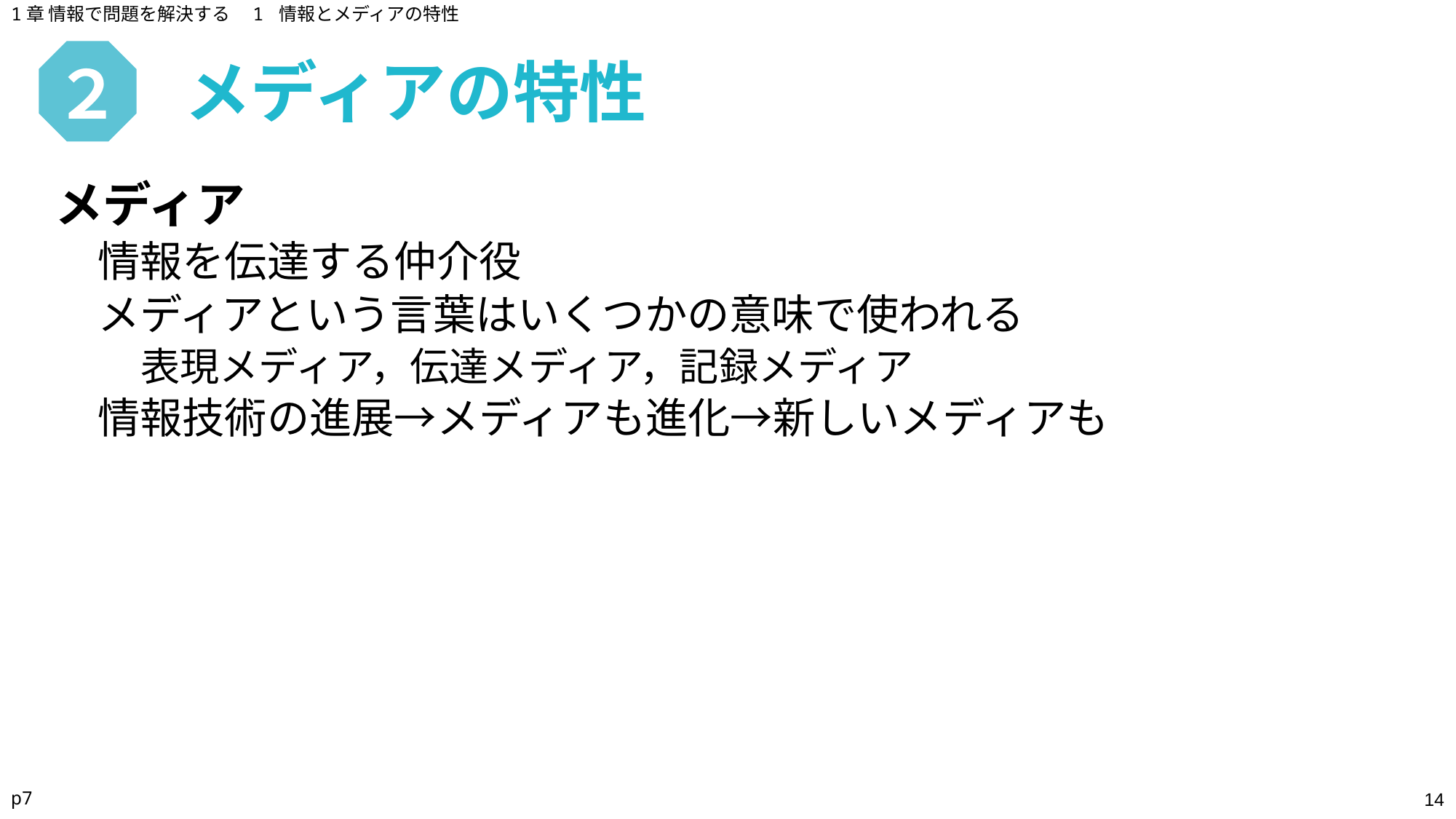

1章 情報で問題を解決する　1 情報とメディアの特性
メディアの特性
# ２
メディア
情報を伝達する仲介役
メディアという言葉はいくつかの意味で使われる
表現メディア，伝達メディア，記録メディア
情報技術の進展→メディアも進化→新しいメディアも

p7
14